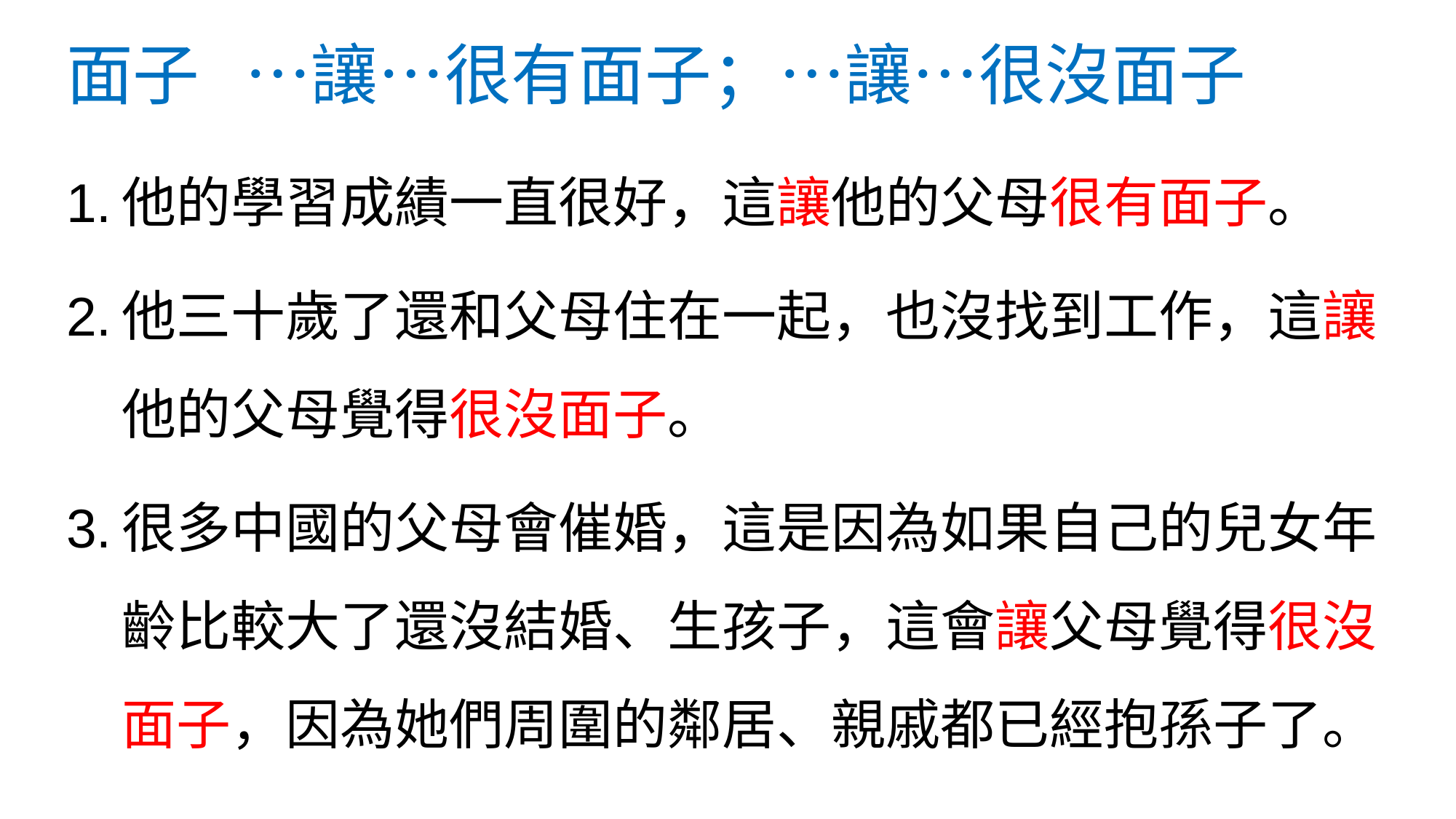

# 面子   …讓…很有面子；…讓…很沒面子
他的學習成績一直很好，這讓他的父母很有面子。
他三十歲了還和父母住在一起，也沒找到工作，這讓他的父母覺得很沒面子。
很多中國的父母會催婚，這是因為如果自己的兒女年齡比較大了還沒結婚、生孩子，這會讓父母覺得很沒面子，因為她們周圍的鄰居、親戚都已經抱孫子了。